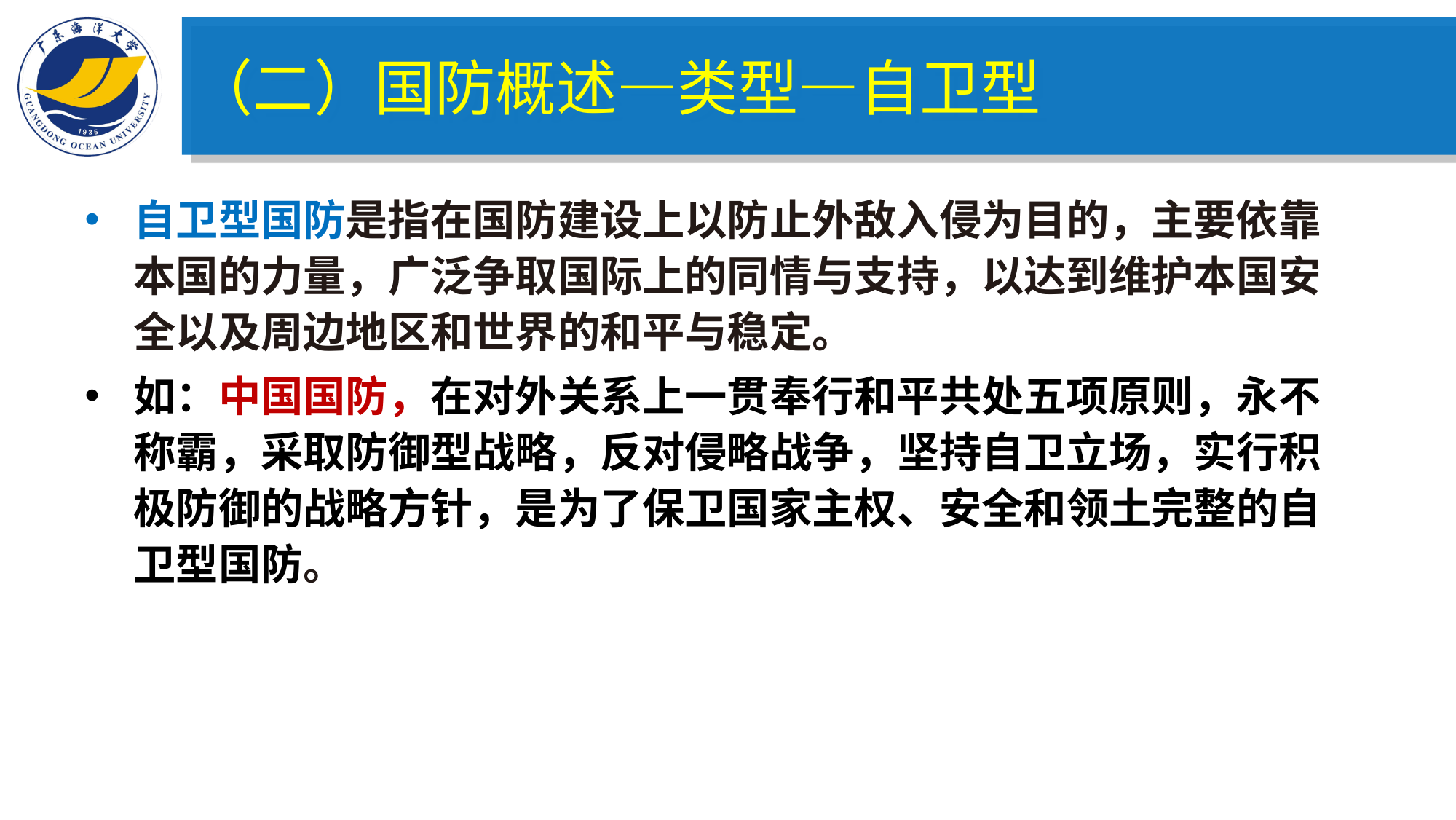

（二）国防概述—类型—自卫型
自卫型国防是指在国防建设上以防止外敌入侵为目的，主要依靠本国的力量，广泛争取国际上的同情与支持，以达到维护本国安全以及周边地区和世界的和平与稳定。
如：中国国防，在对外关系上一贯奉行和平共处五项原则，永不称霸，采取防御型战略，反对侵略战争，坚持自卫立场，实行积极防御的战略方针，是为了保卫国家主权、安全和领土完整的自卫型国防。